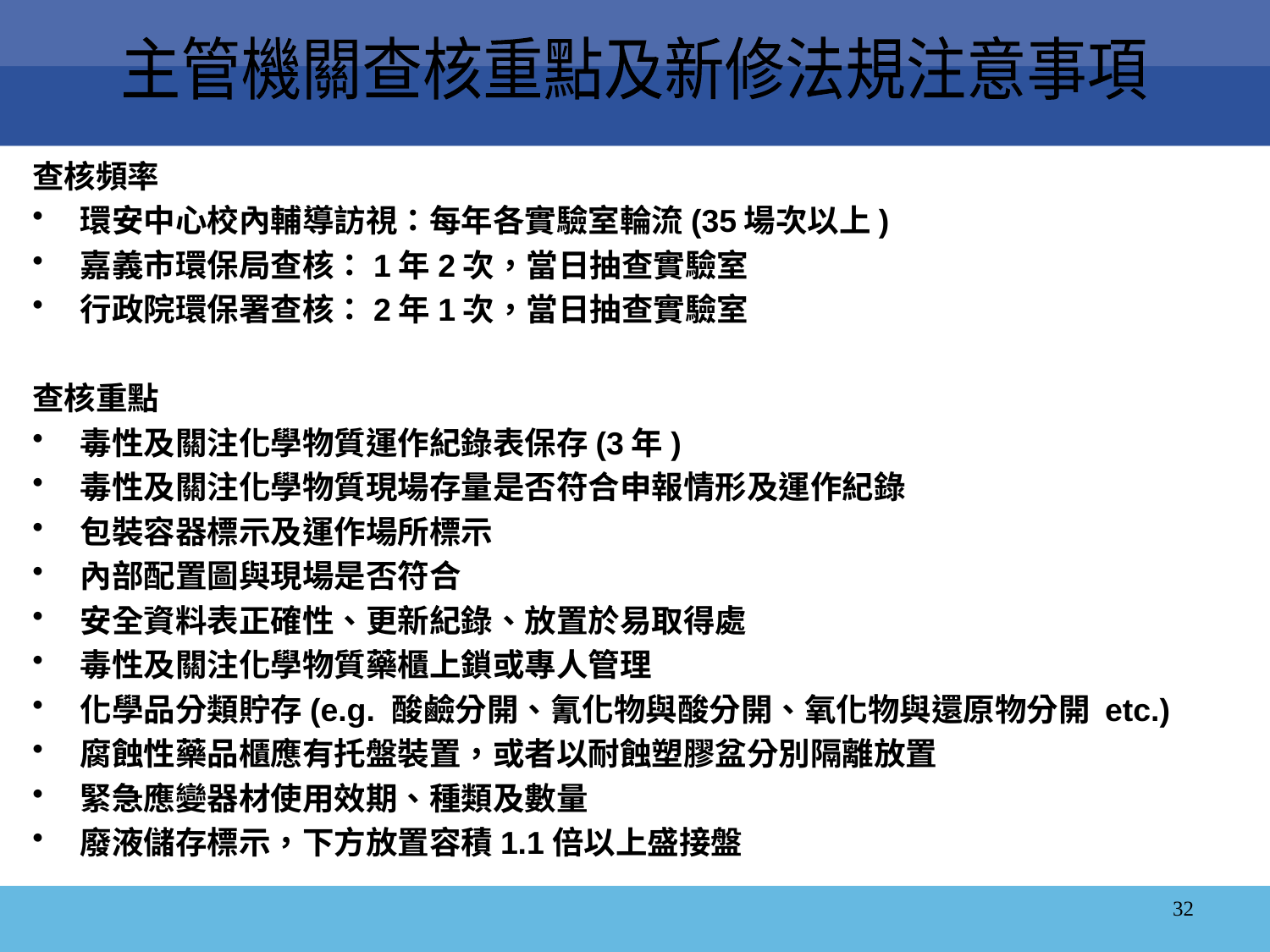

主管機關查核重點及新修法規注意事項
查核頻率
環安中心校內輔導訪視：每年各實驗室輪流(35場次以上)
嘉義市環保局查核：1年2次，當日抽查實驗室
行政院環保署查核：2年1次，當日抽查實驗室

查核重點
毒性及關注化學物質運作紀錄表保存(3年)
毒性及關注化學物質現場存量是否符合申報情形及運作紀錄
包裝容器標示及運作場所標示
內部配置圖與現場是否符合
安全資料表正確性、更新紀錄、放置於易取得處
毒性及關注化學物質藥櫃上鎖或專人管理
化學品分類貯存(e.g. 酸鹼分開、氰化物與酸分開、氧化物與還原物分開 etc.)
腐蝕性藥品櫃應有托盤裝置，或者以耐蝕塑膠盆分別隔離放置
緊急應變器材使用效期、種類及數量
廢液儲存標示，下方放置容積1.1倍以上盛接盤
32